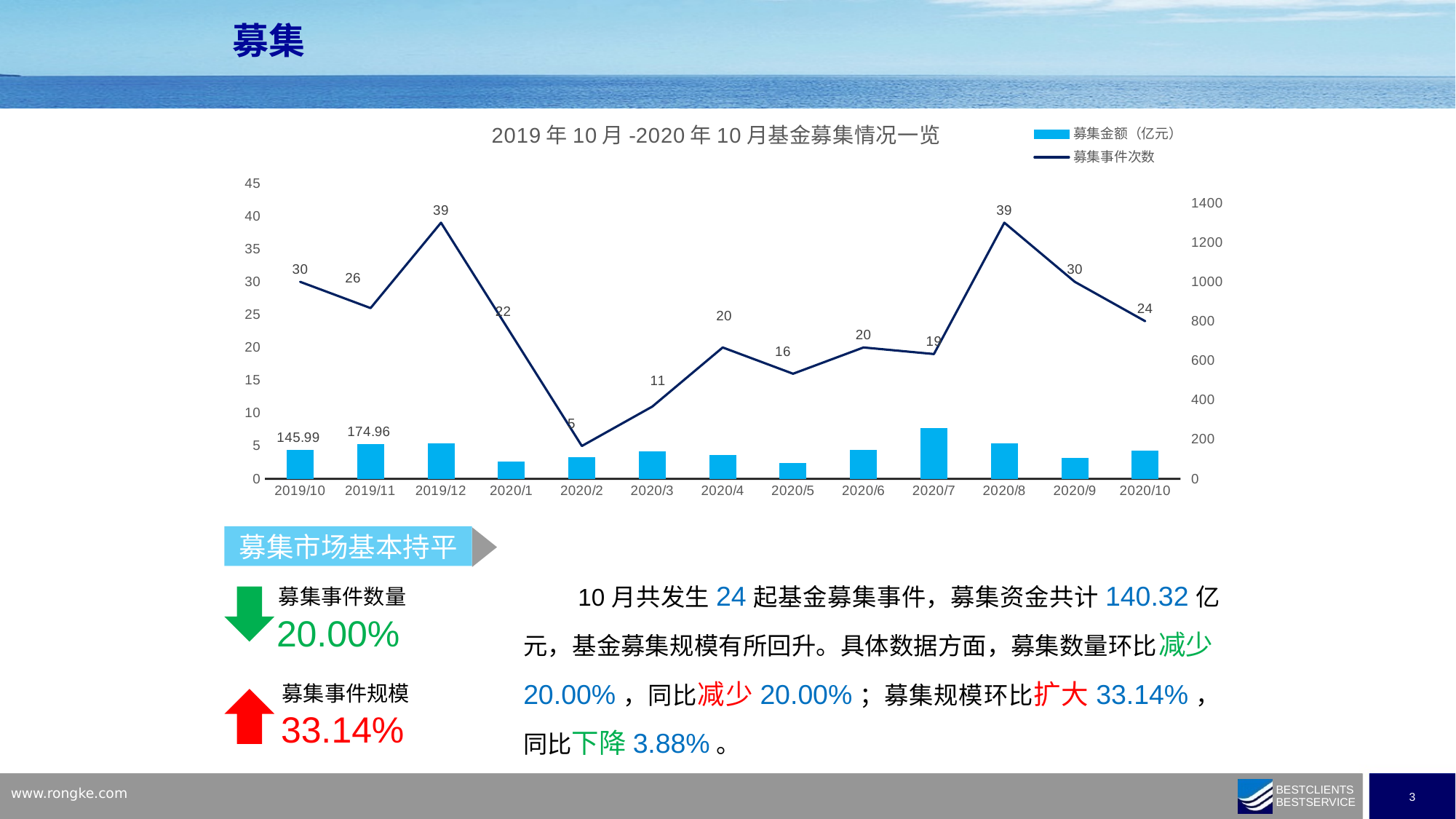

募集

### Chart: 2019年10月-2020年10月基金募集情况一览

| Category | 募集金额（亿元） | 募集事件次数 |
|---|---|---|
| 44135 | 140.31735 | 24.0 |
| 44104 | 105.39 | 30.0 |
| 44074 | 179.8196 | 39.0 |
| 44043 | 257.17 | 19.0 |
| 44012 | 144.8 | 20.0 |
| 43982 | 78.091201 | 16.0 |
| 43951 | 120.3 | 20.0 |
| 43921 | 139.228 | 11.0 |
| 43890 | 107.01 | 5.0 |
| 43861 | 87.6348 | 22.0 |
| 43830 | 177.809337 | 39.0 |
| 43799 | 174.9621 | 26.0 |
| 43769 | 145.98664399999998 | 30.0 |
募集市场基本持平

10月共发生24起基金募集事件，募集资金共计140.32亿元，基金募集规模有所回升。具体数据方面，募集数量环比减少20.00%，同比减少20.00%；募集规模环比扩大33.14%，同比下降3.88%。
募集事件数量

20.00%
募集事件规模

33.14%